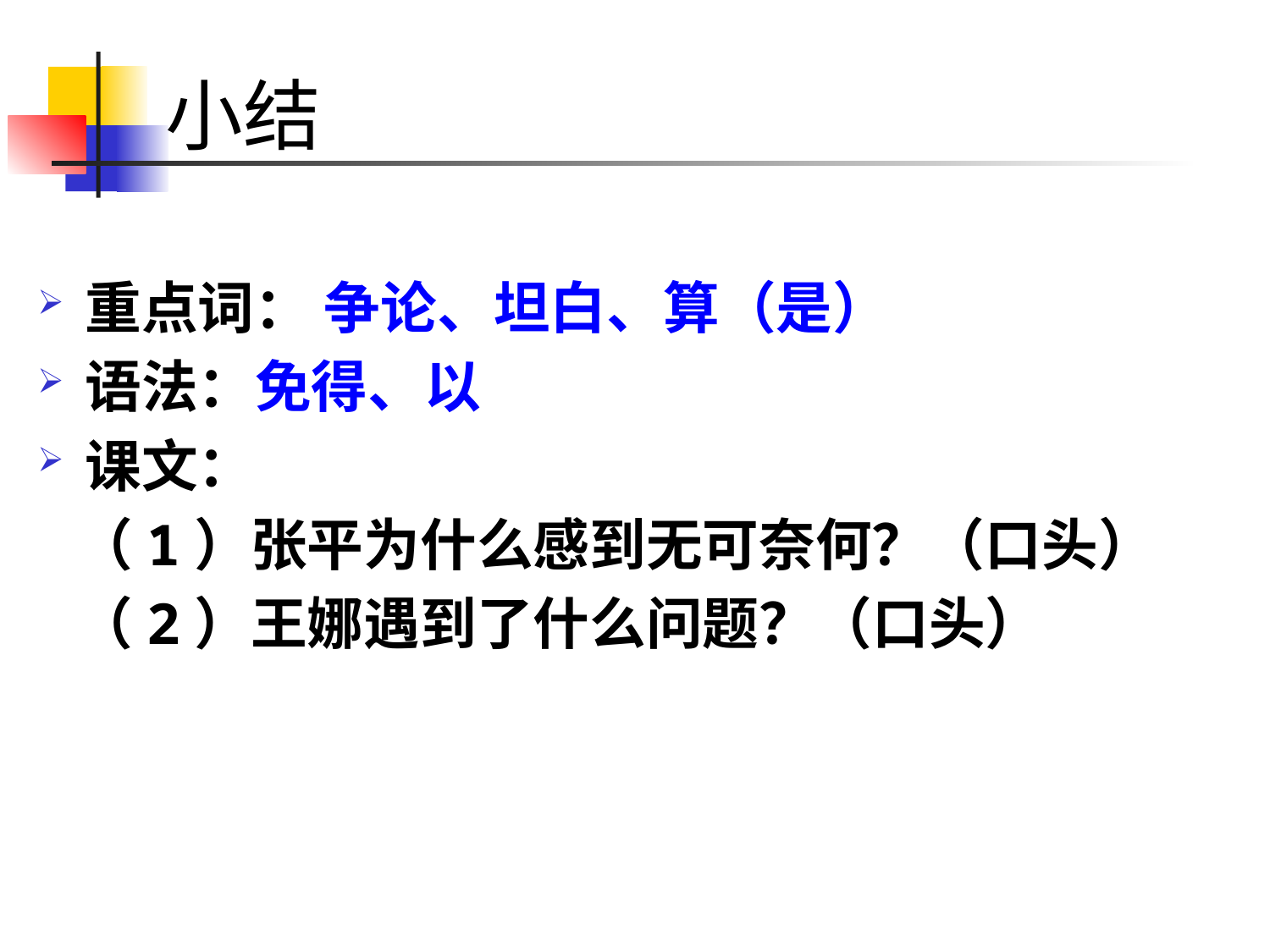

# 小结
重点词： 争论、坦白、算（是）
语法：免得、以
课文：
  （1）张平为什么感到无可奈何？（口头）
  （2）王娜遇到了什么问题？（口头）